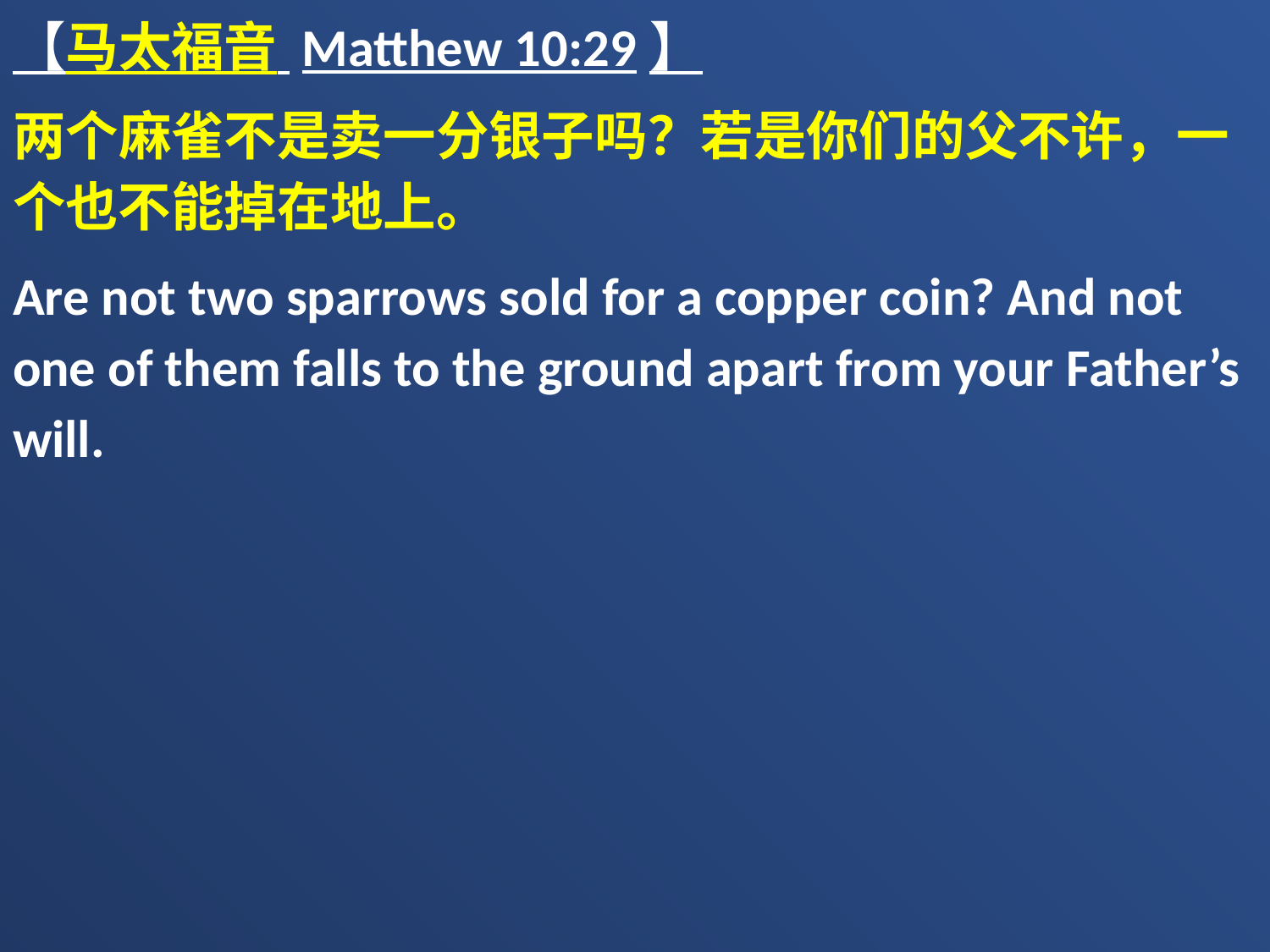

【马太福音 Matthew 10:29】
两个麻雀不是卖一分银子吗？若是你们的父不许，一个也不能掉在地上。
Are not two sparrows sold for a copper coin? And not one of them falls to the ground apart from your Father’s will.